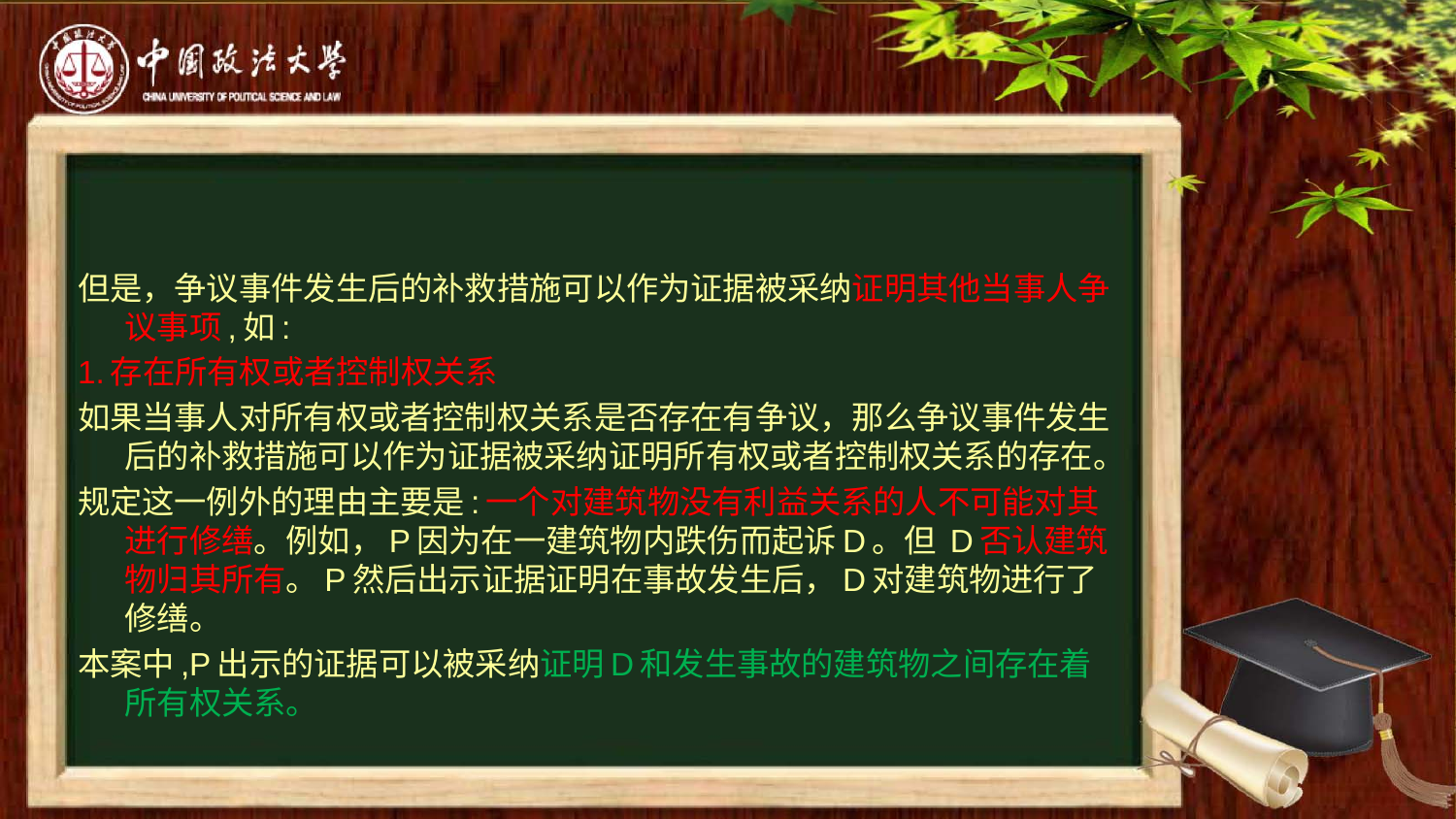

#
但是，争议事件发生后的补救措施可以作为证据被采纳证明其他当事人争议事项,如:
1.存在所有权或者控制权关系
如果当事人对所有权或者控制权关系是否存在有争议，那么争议事件发生后的补救措施可以作为证据被采纳证明所有权或者控制权关系的存在。
规定这一例外的理由主要是:一个对建筑物没有利益关系的人不可能对其进行修缮。例如，P因为在一建筑物内跌伤而起诉D。但 D否认建筑物归其所有。P然后出示证据证明在事故发生后，D对建筑物进行了修缮。
本案中,P出示的证据可以被采纳证明D和发生事故的建筑物之间存在着所有权关系。